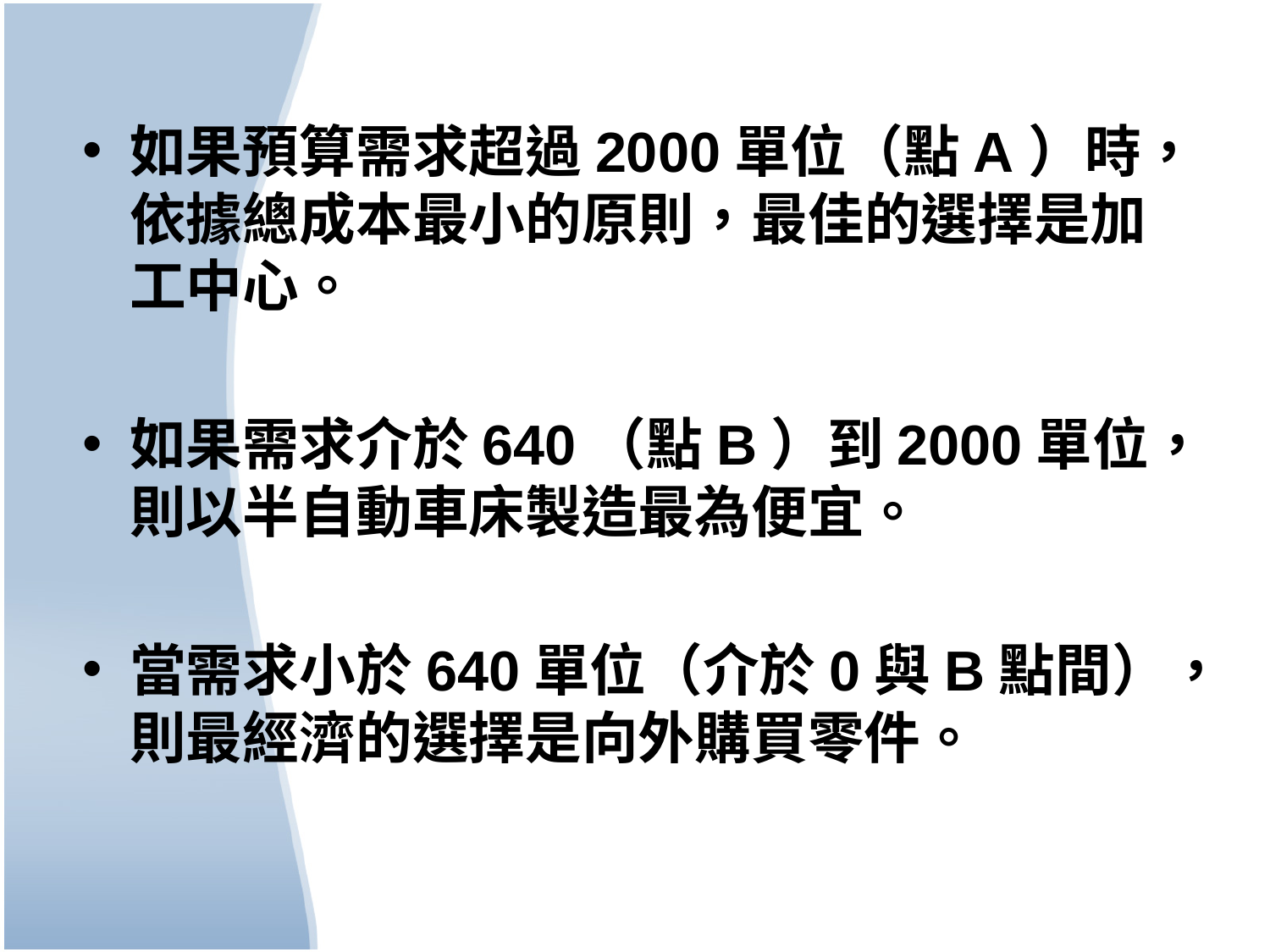

如果預算需求超過2000單位（點A）時，依據總成本最小的原則，最佳的選擇是加工中心。

如果需求介於640（點B）到2000單位，則以半自動車床製造最為便宜。

當需求小於640單位（介於0與B點間），則最經濟的選擇是向外購買零件。